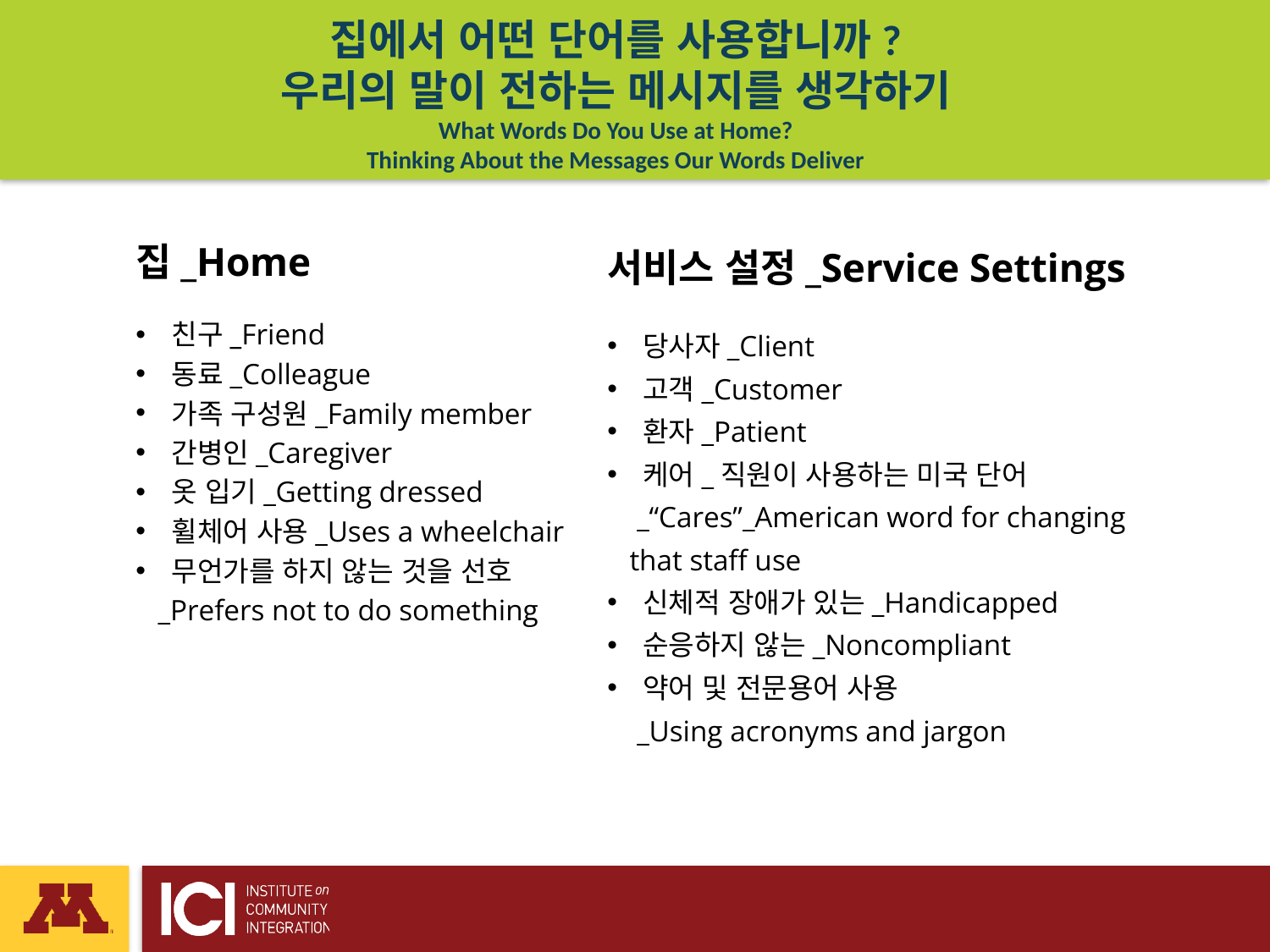

# 집에서 어떤 단어를 사용합니까? 우리의 말이 전하는 메시지를 생각하기 What Words Do You Use at Home? Thinking About the Messages Our Words Deliver
집_Home

친구_Friend
동료_Colleague
가족 구성원_Family member
간병인_Caregiver
옷 입기_Getting dressed
휠체어 사용_Uses a wheelchair
무언가를 하지 않는 것을 선호
   _Prefers not to do something
서비스 설정_Service Settings

당사자_Client
고객_Customer
환자_Patient
케어_직원이 사용하는 미국 단어
    _“Cares”_American word for changing
   that staff use
신체적 장애가 있는_Handicapped
순응하지 않는_Noncompliant
약어 및 전문용어 사용
    _Using acronyms and jargon